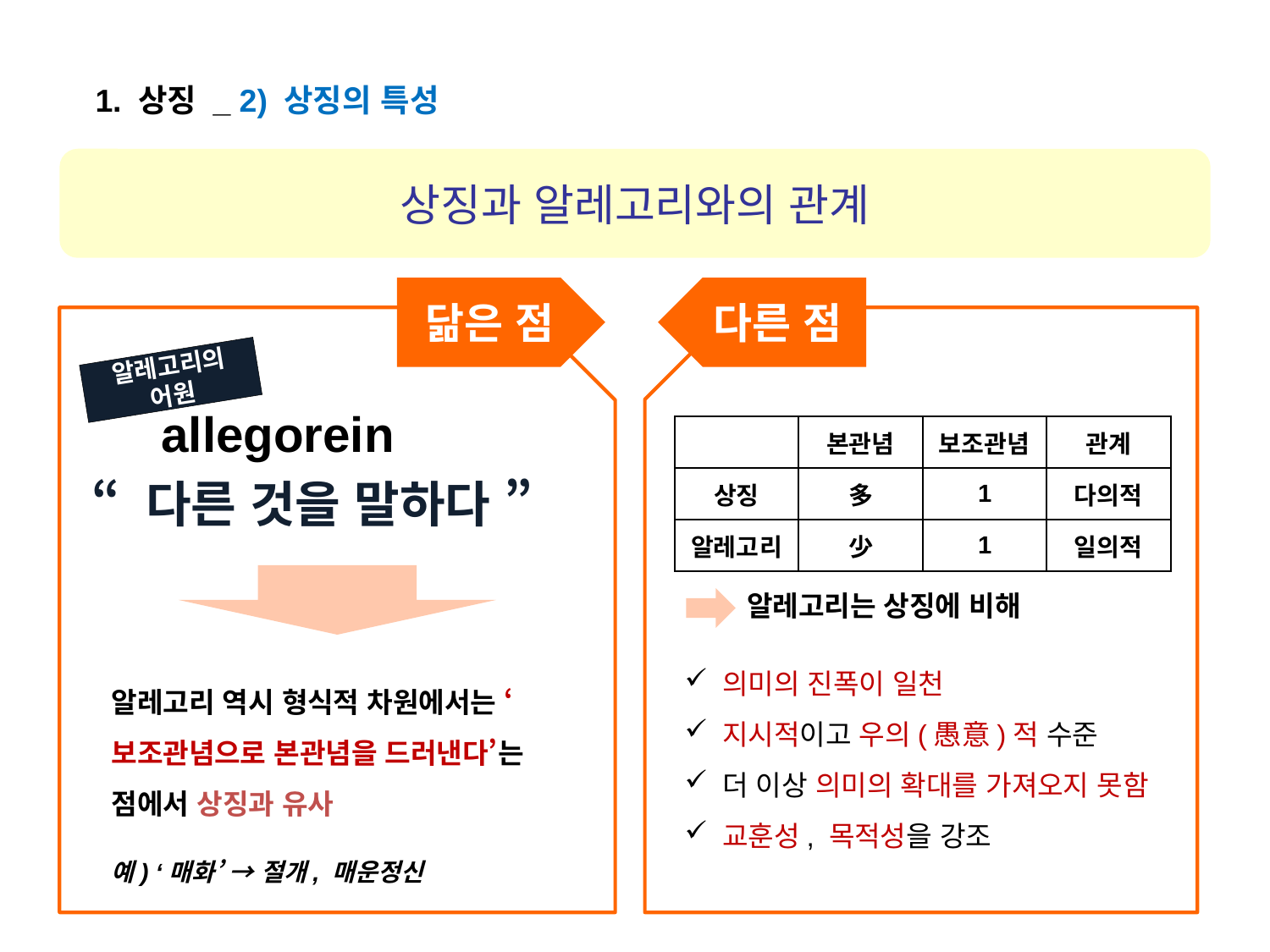

1. 상징 _ 2) 상징의 특성
상징과 알레고리와의 관계
닮은 점

다른 점

알레고리의
어원
allegorein
|  | 본관념 | 보조관념 | 관계 |
| --- | --- | --- | --- |
| 상징 | 多 | 1 | 다의적 |
| 알레고리 | 少 | 1 | 일의적 |
“ 다른 것을 말하다 ”

알레고리는 상징에 비해

 의미의 진폭이 일천
 지시적이고 우의(愚意)적 수준
 더 이상 의미의 확대를 가져오지 못함
 교훈성, 목적성을 강조
알레고리 역시 형식적 차원에서는 ‘보조관념으로 본관념을 드러낸다’는 점에서 상징과 유사
예) ‘매화’ → 절개, 매운정신